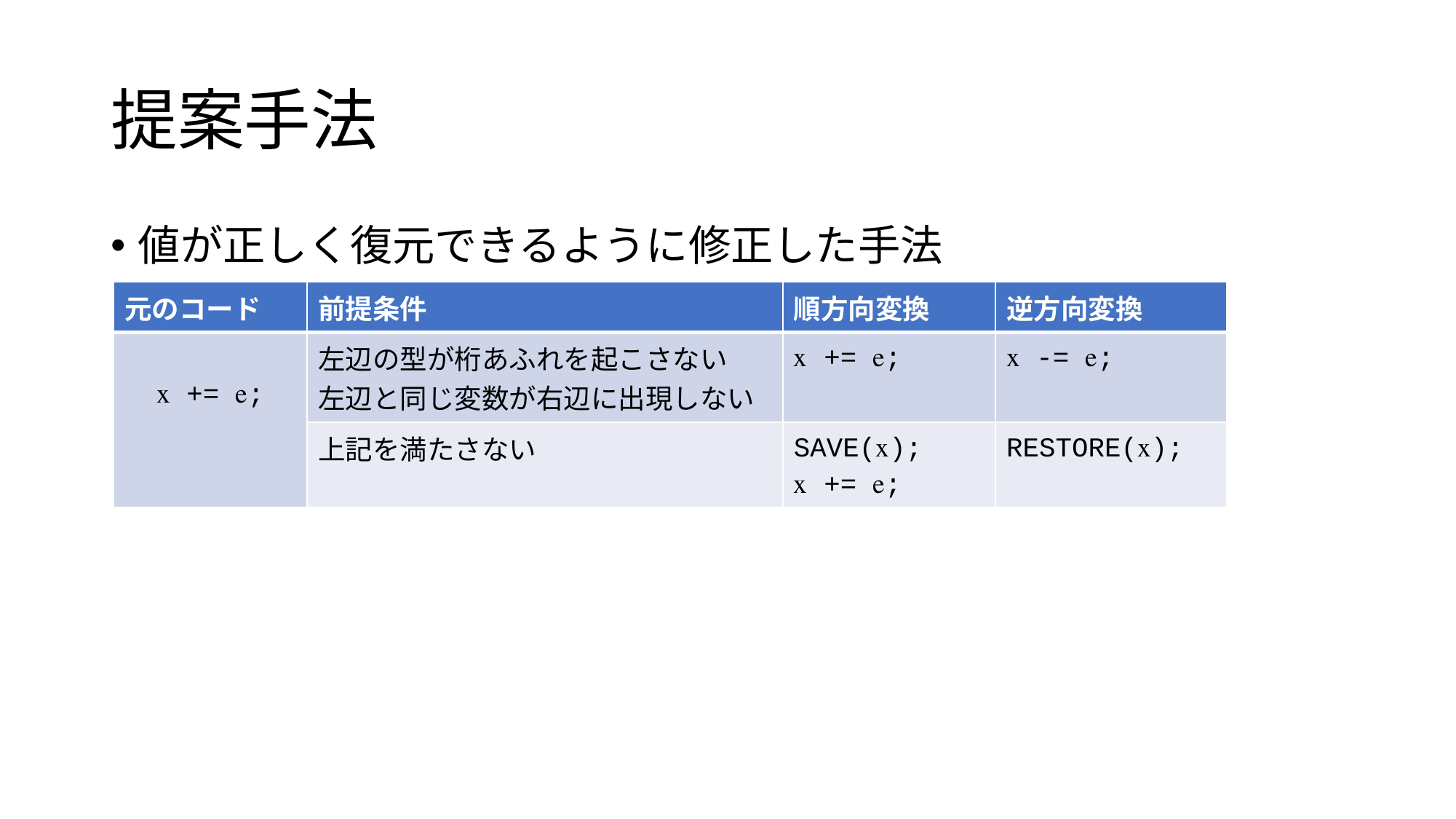

# 提案手法
値が正しく復元できるように修正した手法

| 元のコード | 前提条件 | 順方向変換 | 逆方向変換 |
| --- | --- | --- | --- |
| x += e; | 左辺の型が桁あふれを起こさない 左辺と同じ変数が右辺に出現しない | x += e; | x -= e; |
|  | 上記を満たさない | SAVE(x); x += e; | RESTORE(x); |